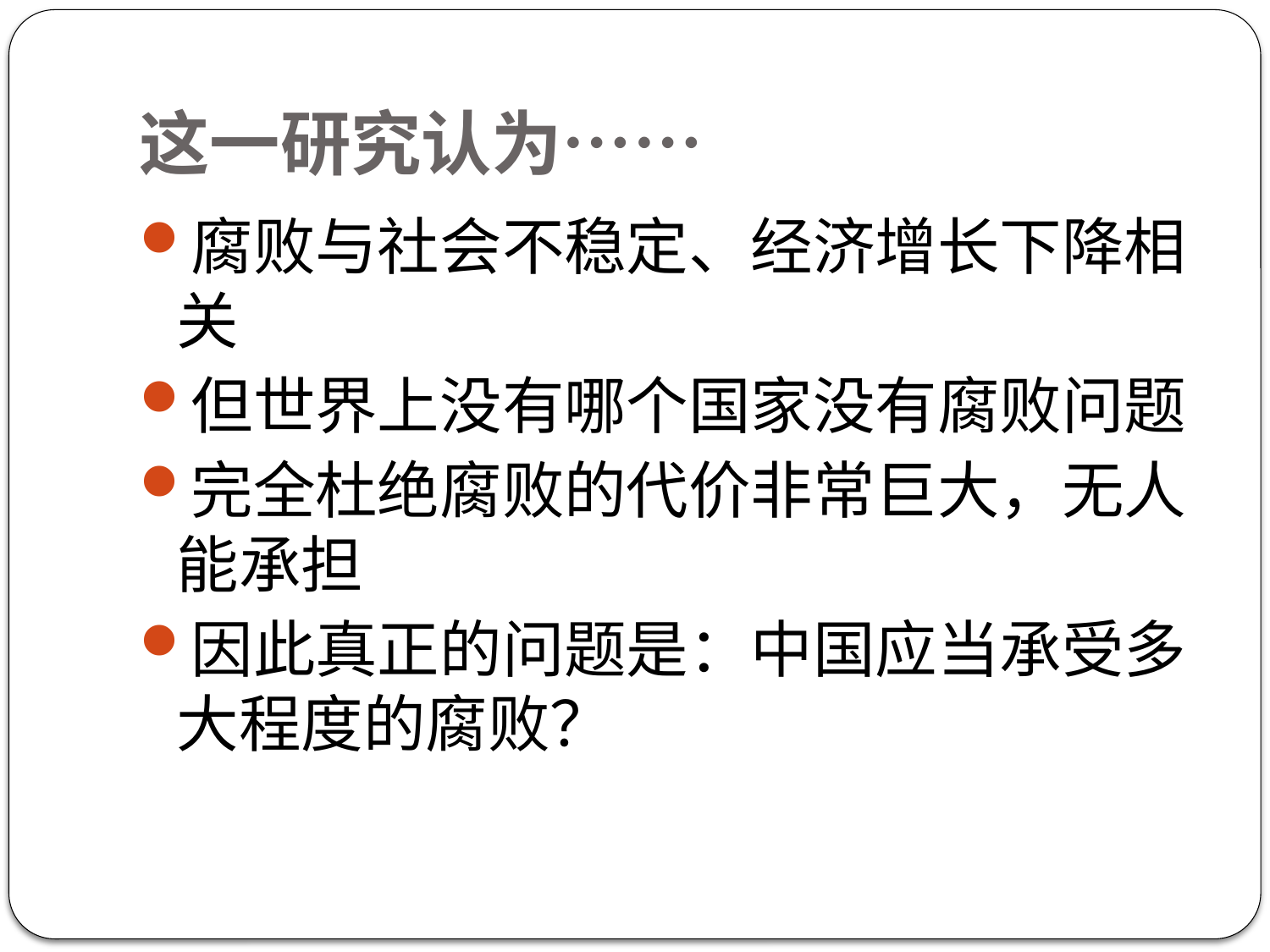

# 这一研究认为……
腐败与社会不稳定、经济增长下降相关
但世界上没有哪个国家没有腐败问题
完全杜绝腐败的代价非常巨大，无人能承担
因此真正的问题是：中国应当承受多大程度的腐败？